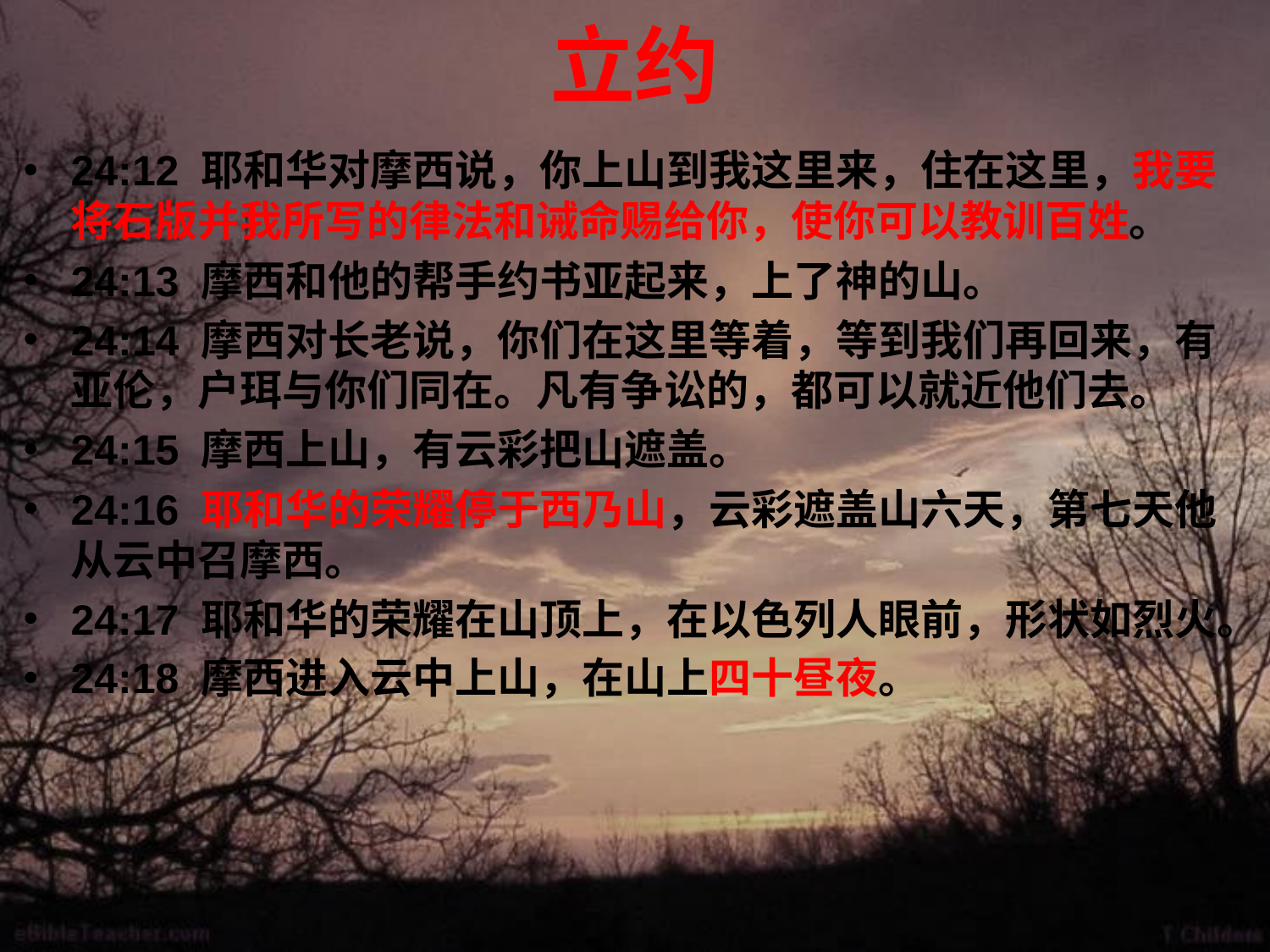

# 立约
24:12 耶和华对摩西说，你上山到我这里来，住在这里，我要将石版并我所写的律法和诫命赐给你，使你可以教训百姓。
24:13 摩西和他的帮手约书亚起来，上了神的山。
24:14 摩西对长老说，你们在这里等着，等到我们再回来，有亚伦，户珥与你们同在。凡有争讼的，都可以就近他们去。
24:15 摩西上山，有云彩把山遮盖。
24:16 耶和华的荣耀停于西乃山，云彩遮盖山六天，第七天他从云中召摩西。
24:17 耶和华的荣耀在山顶上，在以色列人眼前，形状如烈火。
24:18 摩西进入云中上山，在山上四十昼夜。